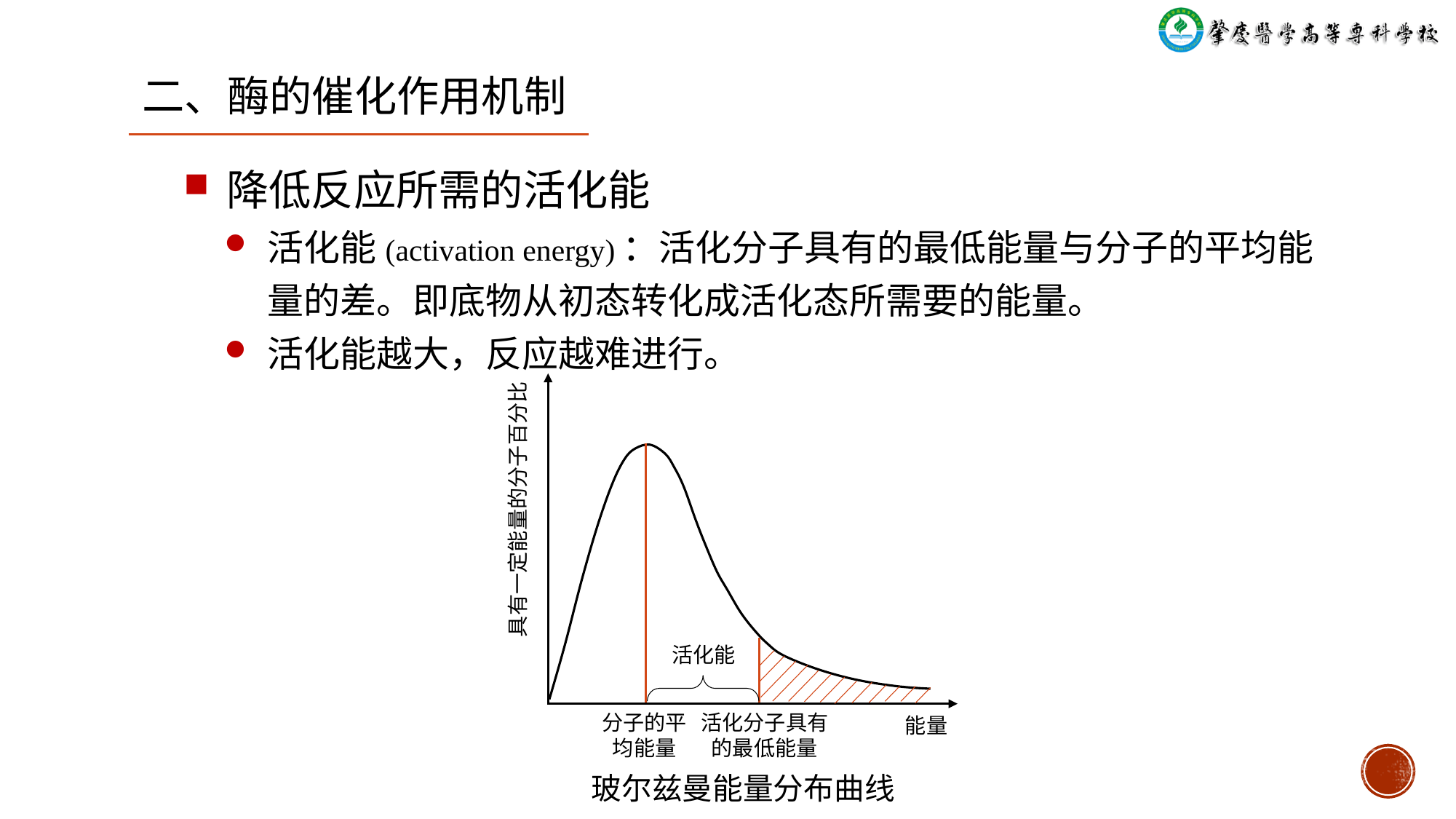

二、酶的催化作用机制
降低反应所需的活化能
活化能(activation energy)：活化分子具有的最低能量与分子的平均能量的差。即底物从初态转化成活化态所需要的能量。
活化能越大，反应越难进行。

具有一定能量的分子百分比

活化能
分子的平
均能量
活化分子具有
的最低能量
能量
玻尔兹曼能量分布曲线